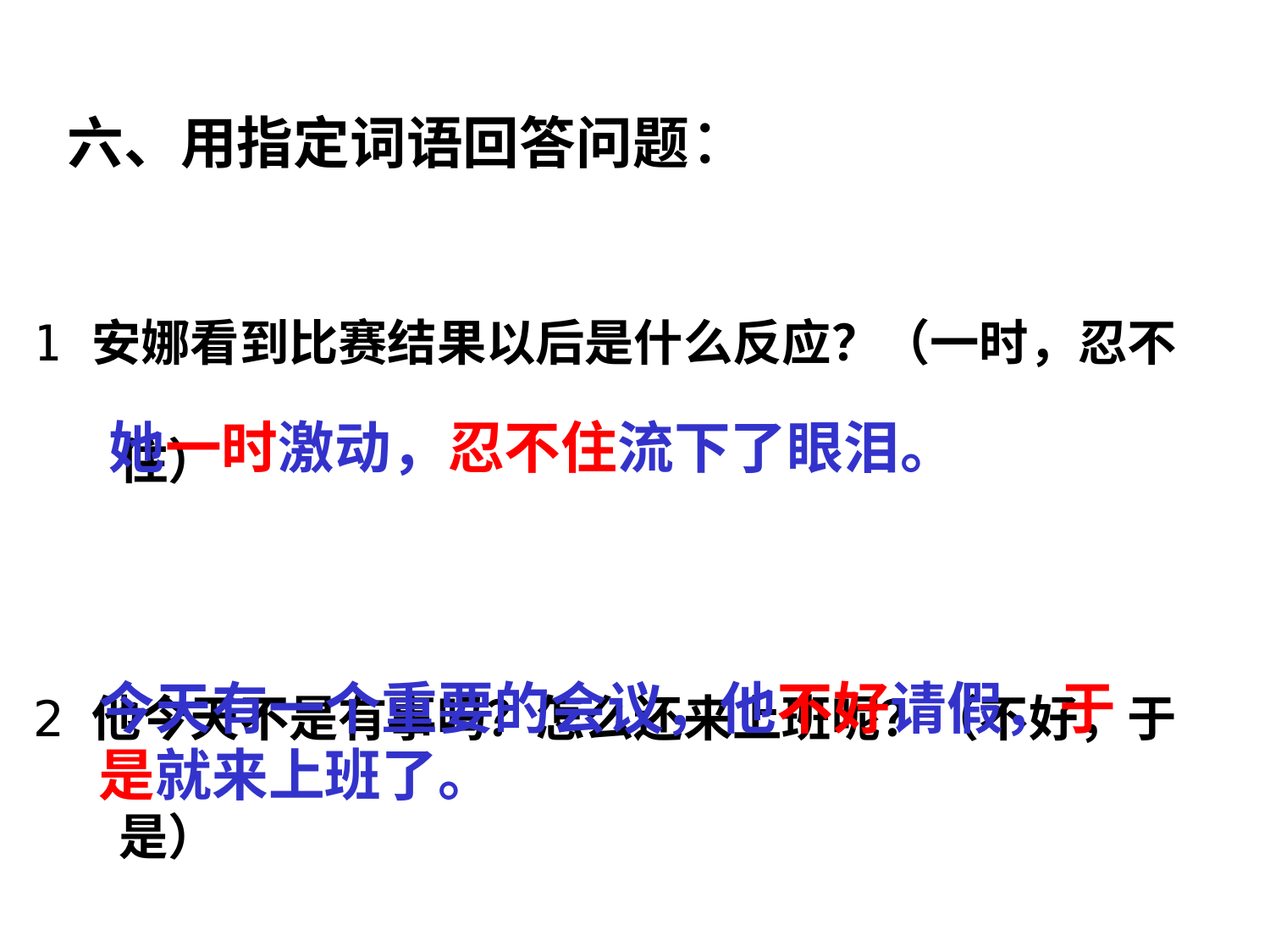

# 六、用指定词语回答问题：
1 安娜看到比赛结果以后是什么反应？（一时，忍不住）

2 他今天不是有事吗？怎么还来上班呢？（不好，于是）
她一时激动，忍不住流下了眼泪。
今天有一个重要的会议，他不好请假，于是就来上班了。